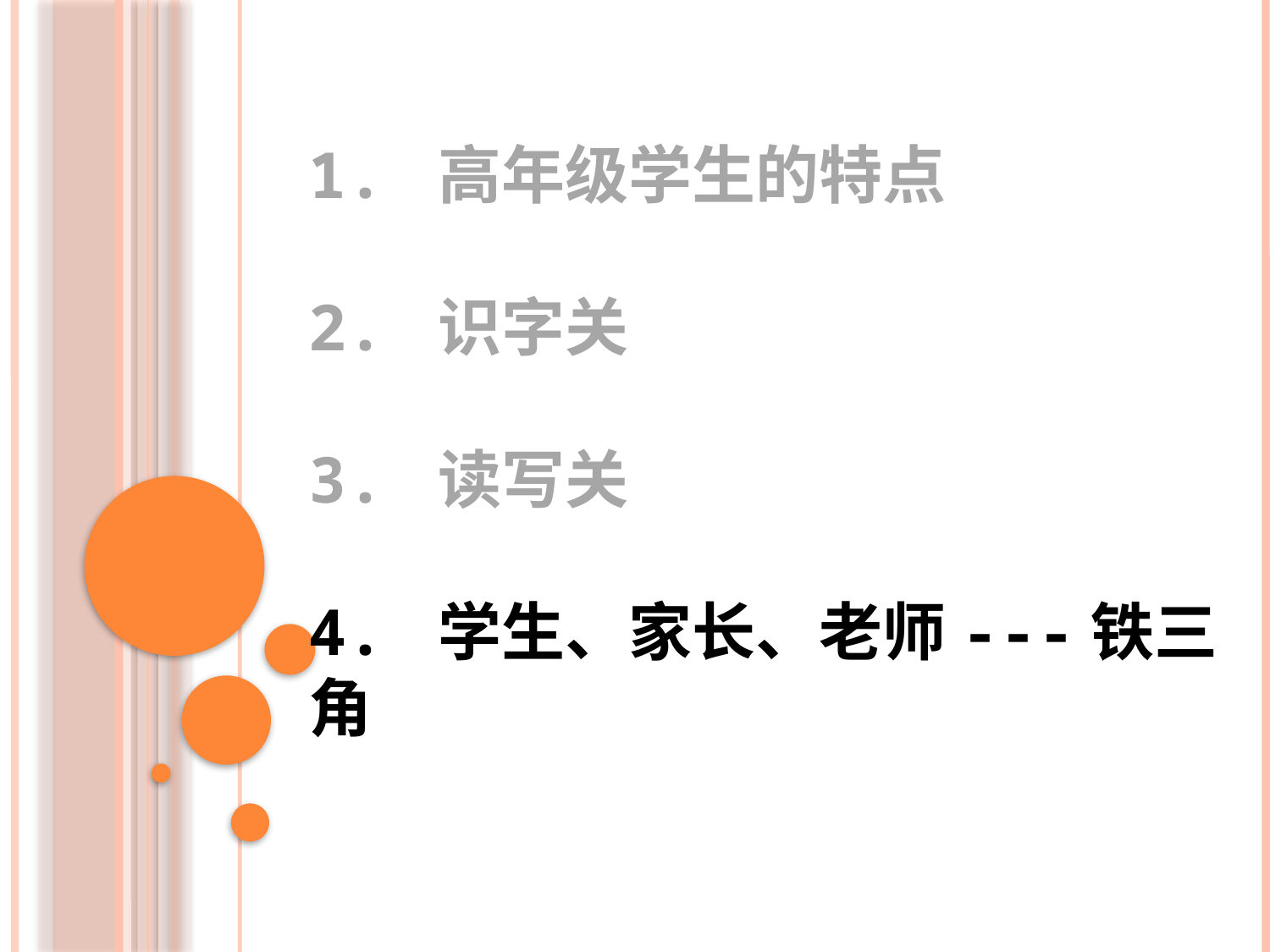

# 1. 高年级学生的特点 2. 识字关 3. 读写关 4. 学生、家长、老师---铁三角